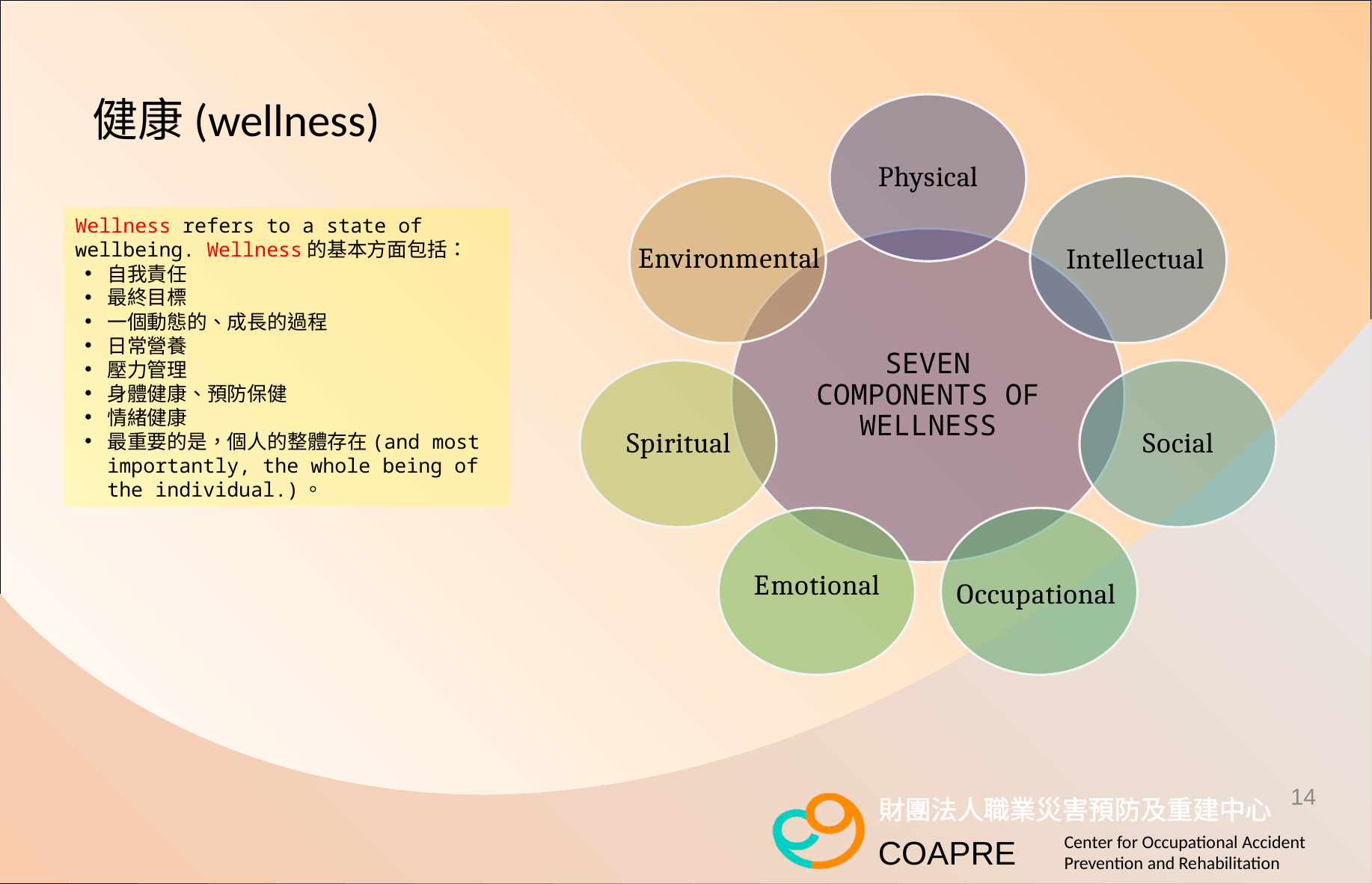

# 健康(wellness)

Physical

Environmental

Intellectual

SEVEN COMPONENTS OF WELLNESS

Spiritual

Social

Emotional

Occupational
Wellness refers to a state of wellbeing. Wellness的基本方面包括：
自我責任
最終目標
一個動態的、成長的過程
日常營養
壓力管理
身體健康、預防保健
情緒健康
最重要的是，個人的整體存在(and most importantly, the whole being of the individual.)。
14